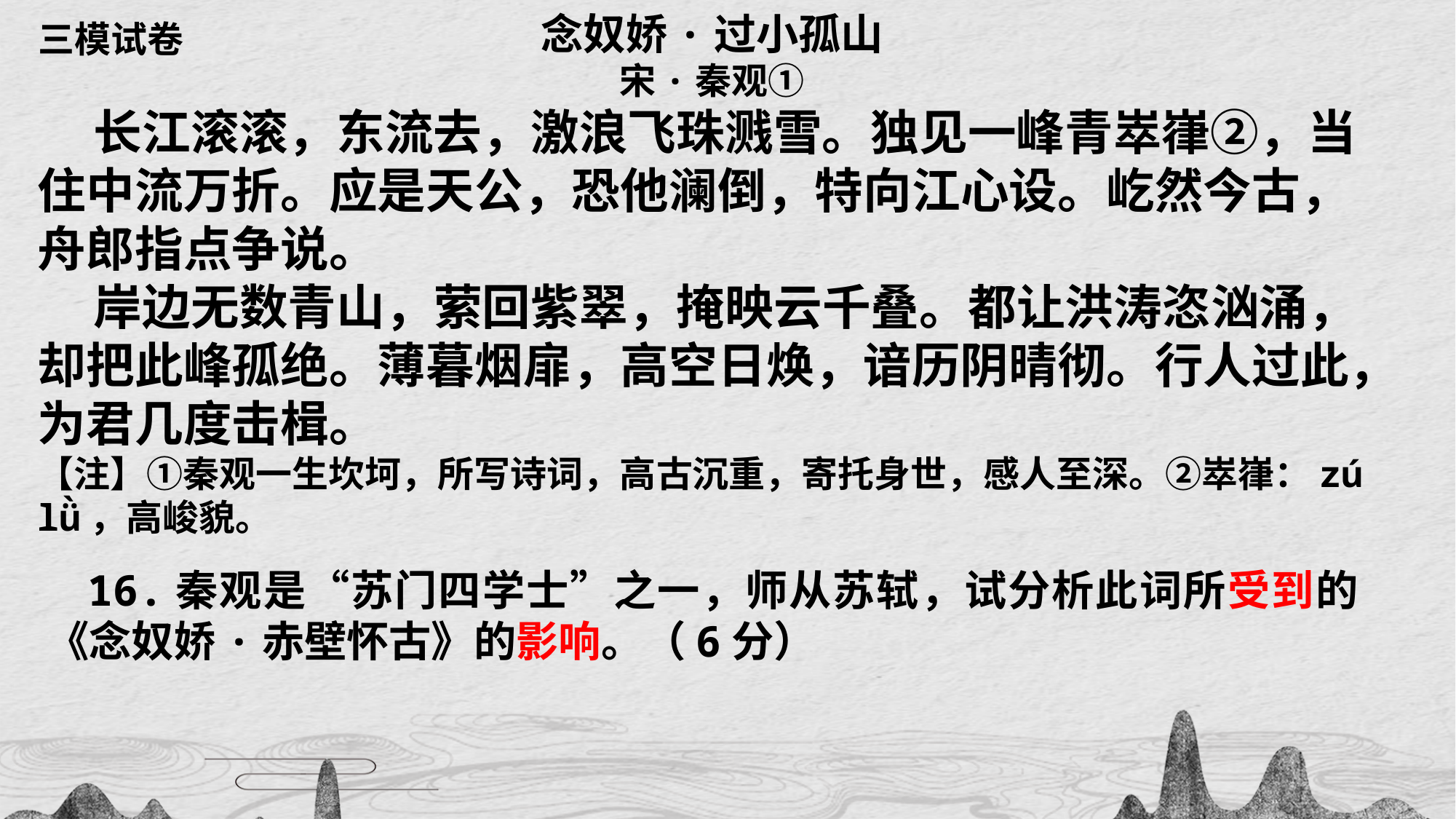

念奴娇·过小孤山
宋·秦观①
    长江滚滚，东流去，激浪飞珠溅雪。独见一峰青崒嵂②，当住中流万折。应是天公，恐他澜倒，特向江心设。屹然今古，舟郎指点争说。
    岸边无数青山，萦回紫翠，掩映云千叠。都让洪涛恣汹涌，却把此峰孤绝。薄暮烟扉，高空日焕，谙历阴晴彻。行人过此，为君几度击楫。
【注】①秦观一生坎坷，所写诗词，高古沉重，寄托身世，感人至深。②崒嵂：zú lǜ，高峻貌。
三模试卷
16.秦观是“苏门四学士”之一，师从苏轼，试分析此词所受到的《念奴娇·赤壁怀古》的影响。（6分）